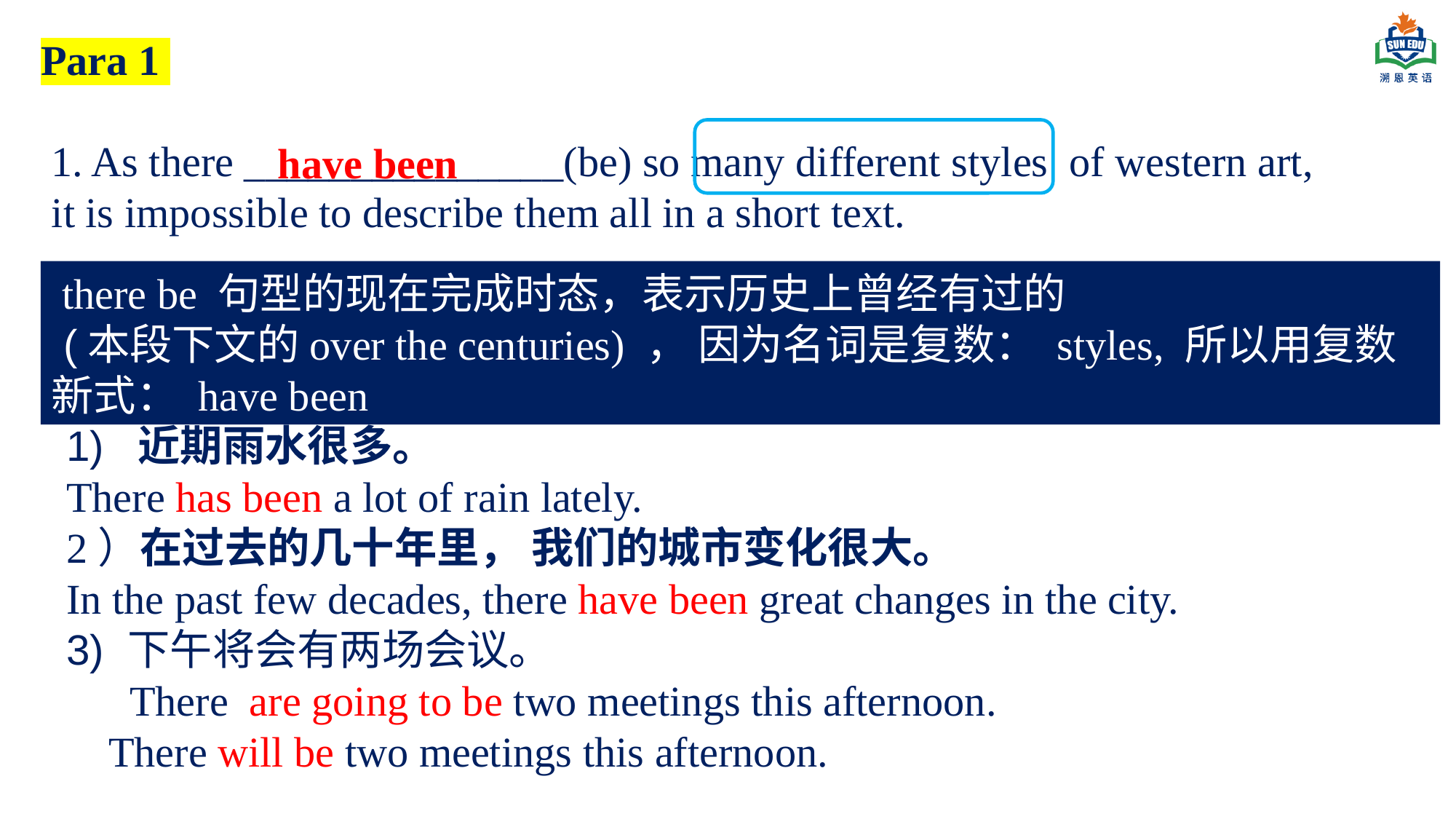

Para 1

1. As there _______________(be) so many different styles  of western art, it is impossible to describe them all in a short text.
have been
 there be 句型的现在完成时态，表示历史上曾经有过的
 (本段下文的over the centuries) ， 因为名词是复数： styles, 所以用复数新式： have been
1)  近期雨水很多。
There has been a lot of rain lately.
2）在过去的几十年里， 我们的城市变化很大。
In the past few decades, there have been great changes in the city.
下午将会有两场会议。
      There  are going to be two meetings this afternoon.
    There will be two meetings this afternoon.